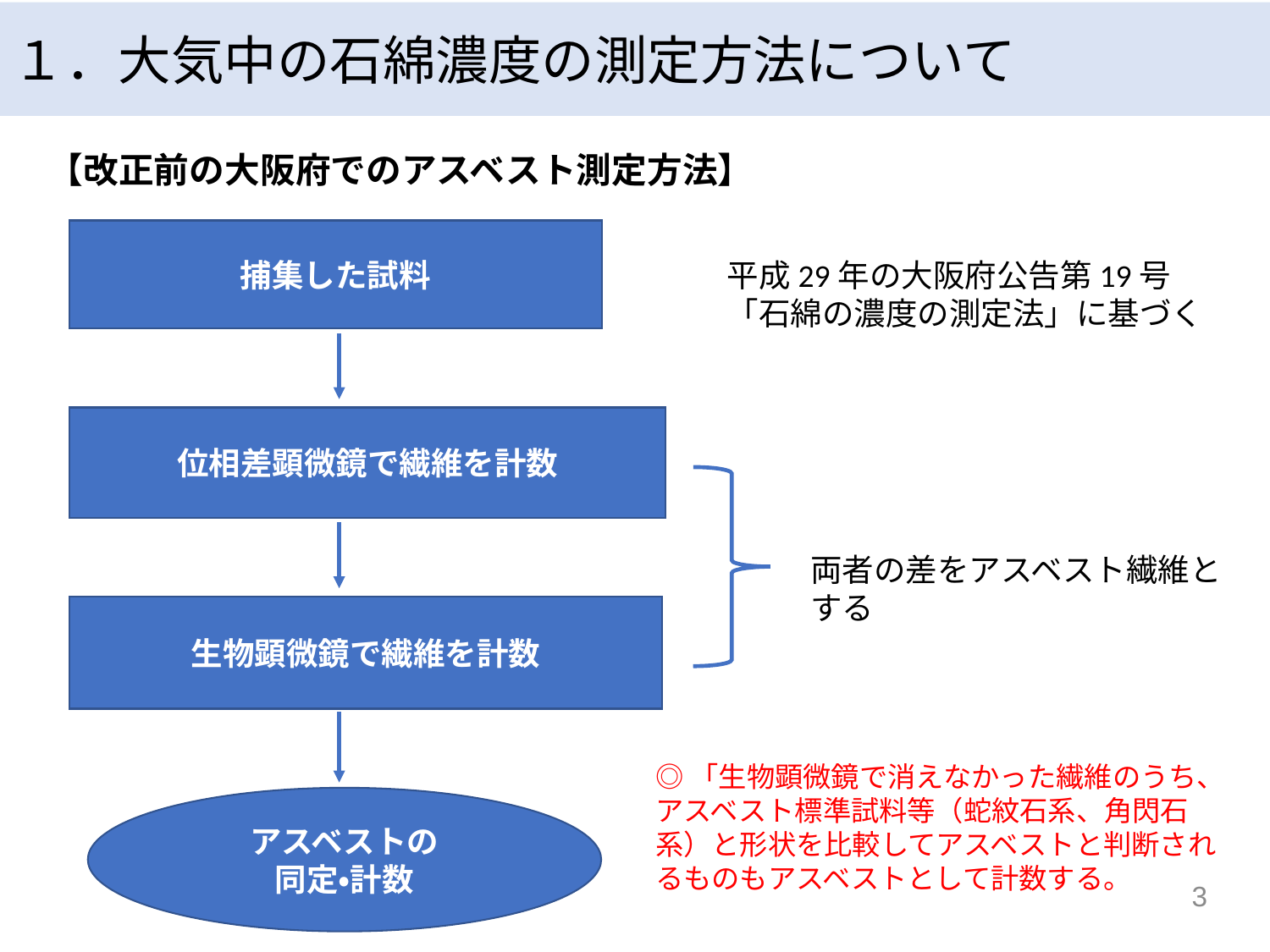

１．大気中の石綿濃度の測定方法について
　【改正前の大阪府でのアスベスト測定方法】
捕集した試料
位相差顕微鏡で繊維を計数
生物顕微鏡で繊維を計数
アスベストの
同定・計数
平成29年の大阪府公告第19号
「石綿の濃度の測定法」に基づく

両者の差をアスベスト繊維とする
◎「生物顕微鏡で消えなかった繊維のうち、アスベスト標準試料等（蛇紋石系、角閃石系）と形状を比較してアスベストと判断されるものもアスベストとして計数する。
3